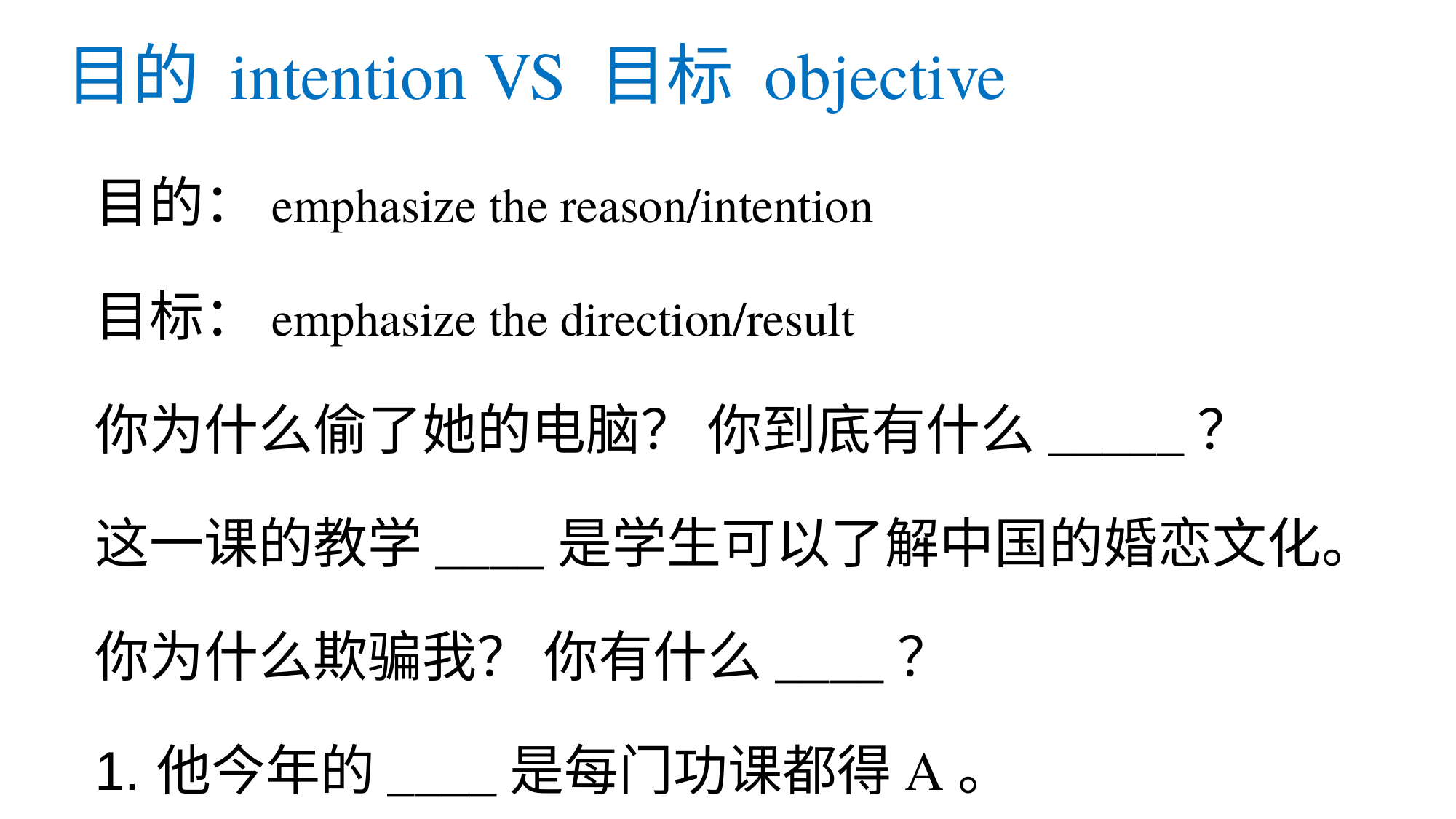

# 目的 intention VS 目标 objective
目的：emphasize the reason/intention
目标：emphasize the direction/result
你为什么偷了她的电脑？ 你到底有什么_____？
这一课的教学____是学生可以了解中国的婚恋文化。
你为什么欺骗我？ 你有什么____？
他今年的____是每门功课都得A。